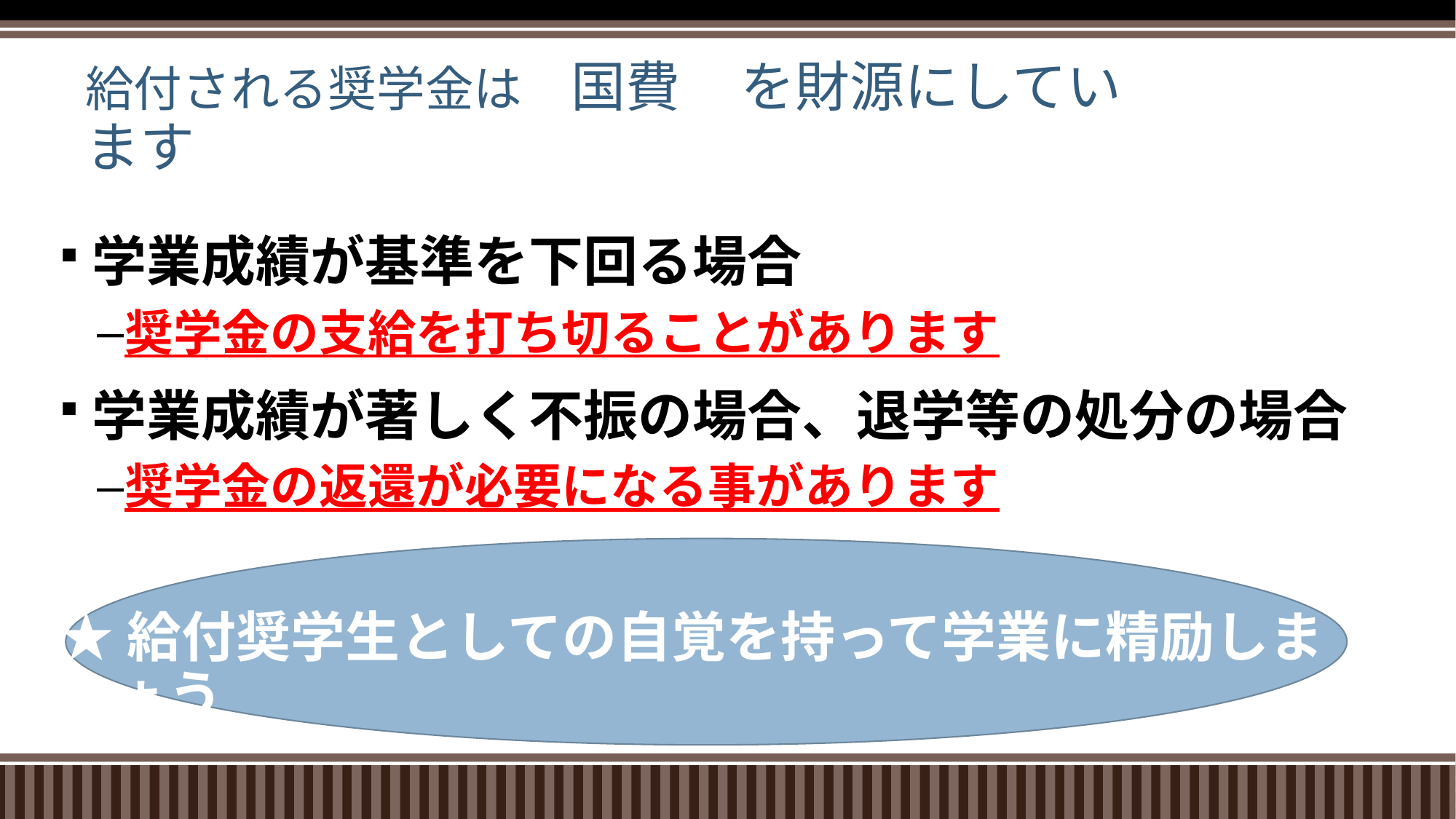

# 給付される奨学金は　国費　を財源にしています
学業成績が基準を下回る場合
奨学金の支給を打ち切ることがあります
学業成績が著しく不振の場合、退学等の処分の場合
奨学金の返還が必要になる事があります

★給付奨学生としての自覚を持って学業に精励しましょう